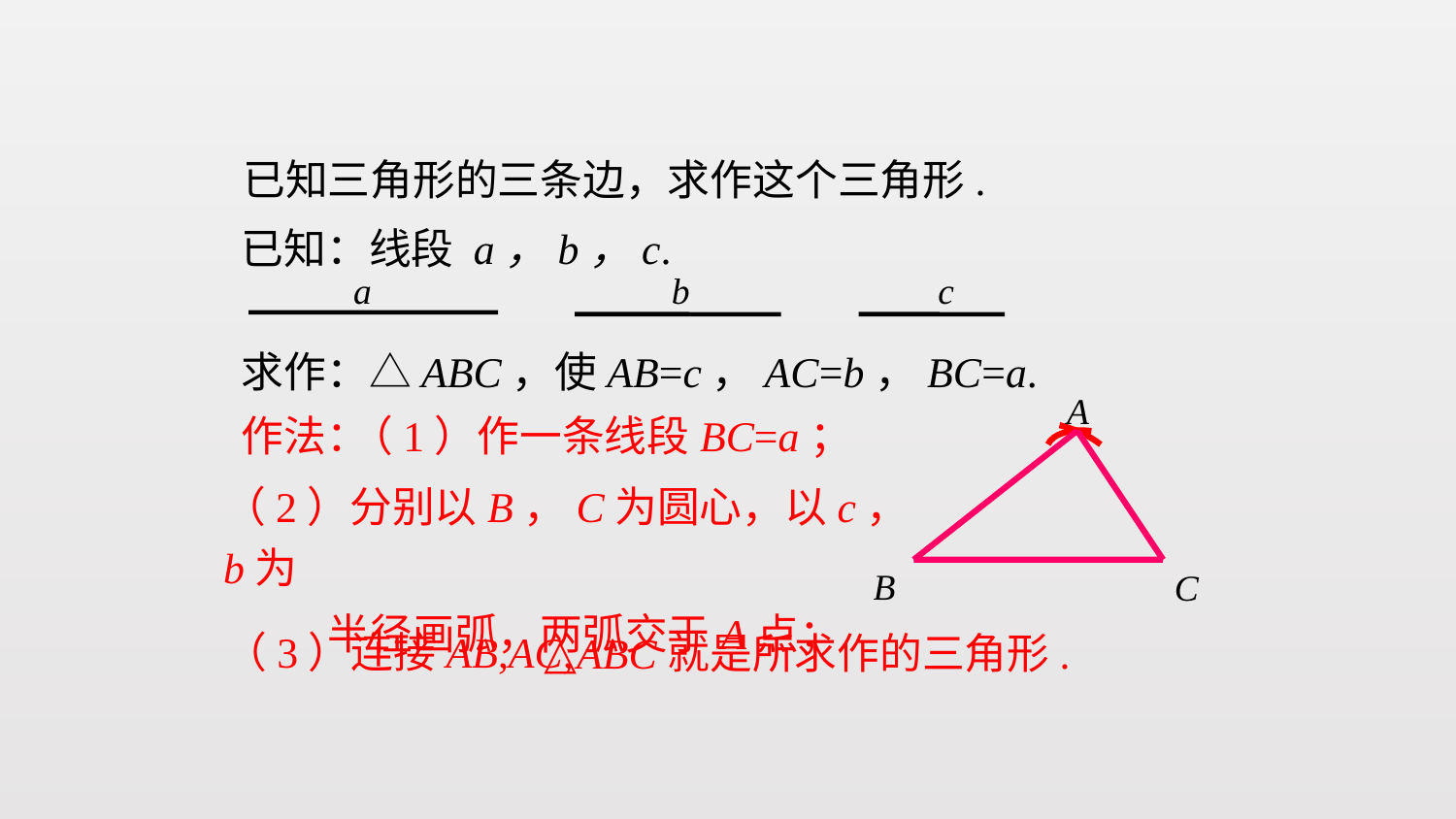

已知三角形的三条边，求作这个三角形.
已知：线段 a，b，c.
a
b
c

求作：△ABC，使AB=c，AC=b，BC=a.
A
作法：
（1）作一条线段BC=a；

（2）分别以B，C为圆心，以c，b为
          半径画弧，两弧交于A点；
B

C
（3）连接AB,AC,
△ABC就是所求作的三角形.